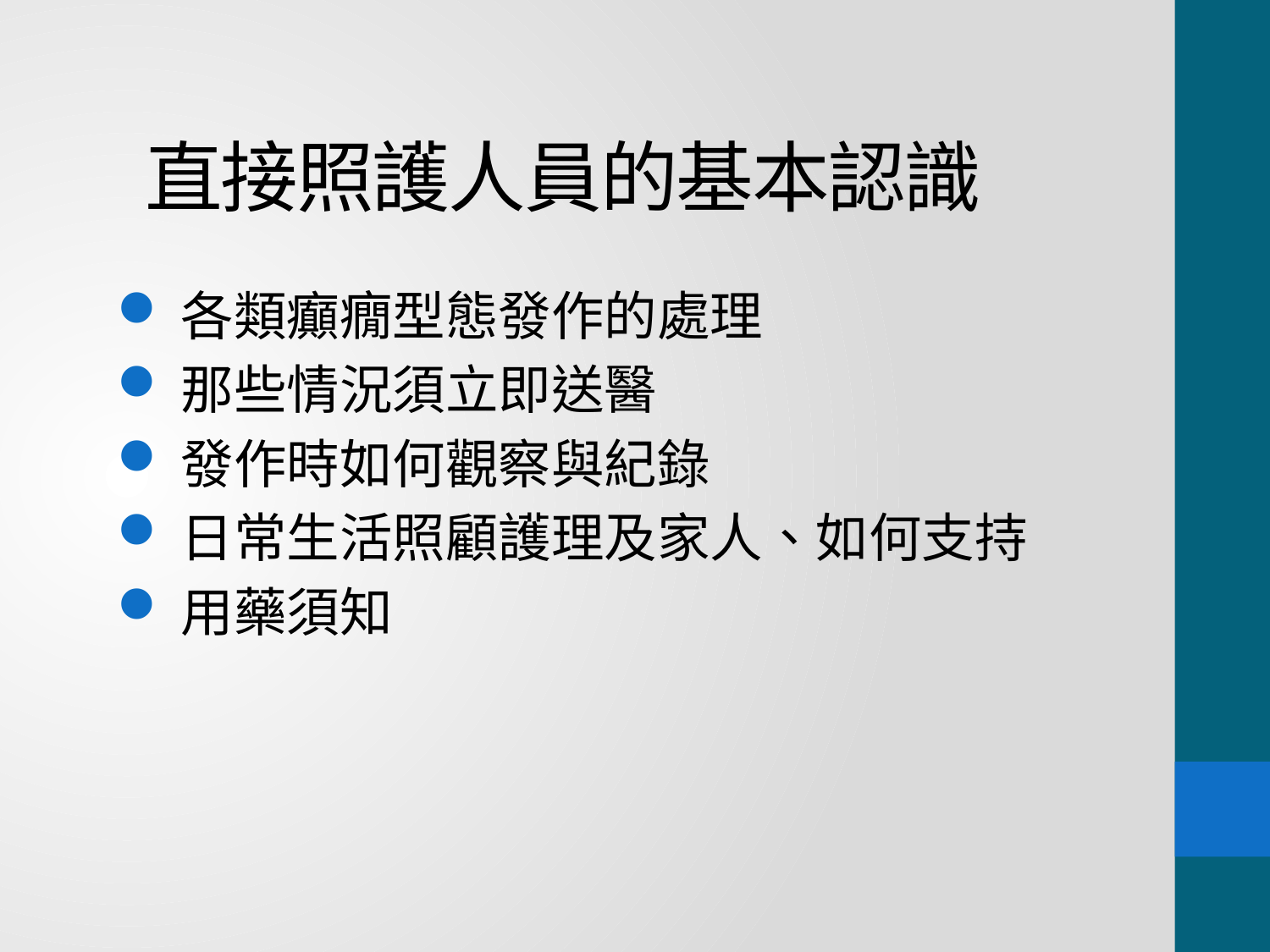

# 直接照護人員的基本認識
各類癲癇型態發作的處理
那些情況須立即送醫
發作時如何觀察與紀錄
日常生活照顧護理及家人、如何支持
用藥須知